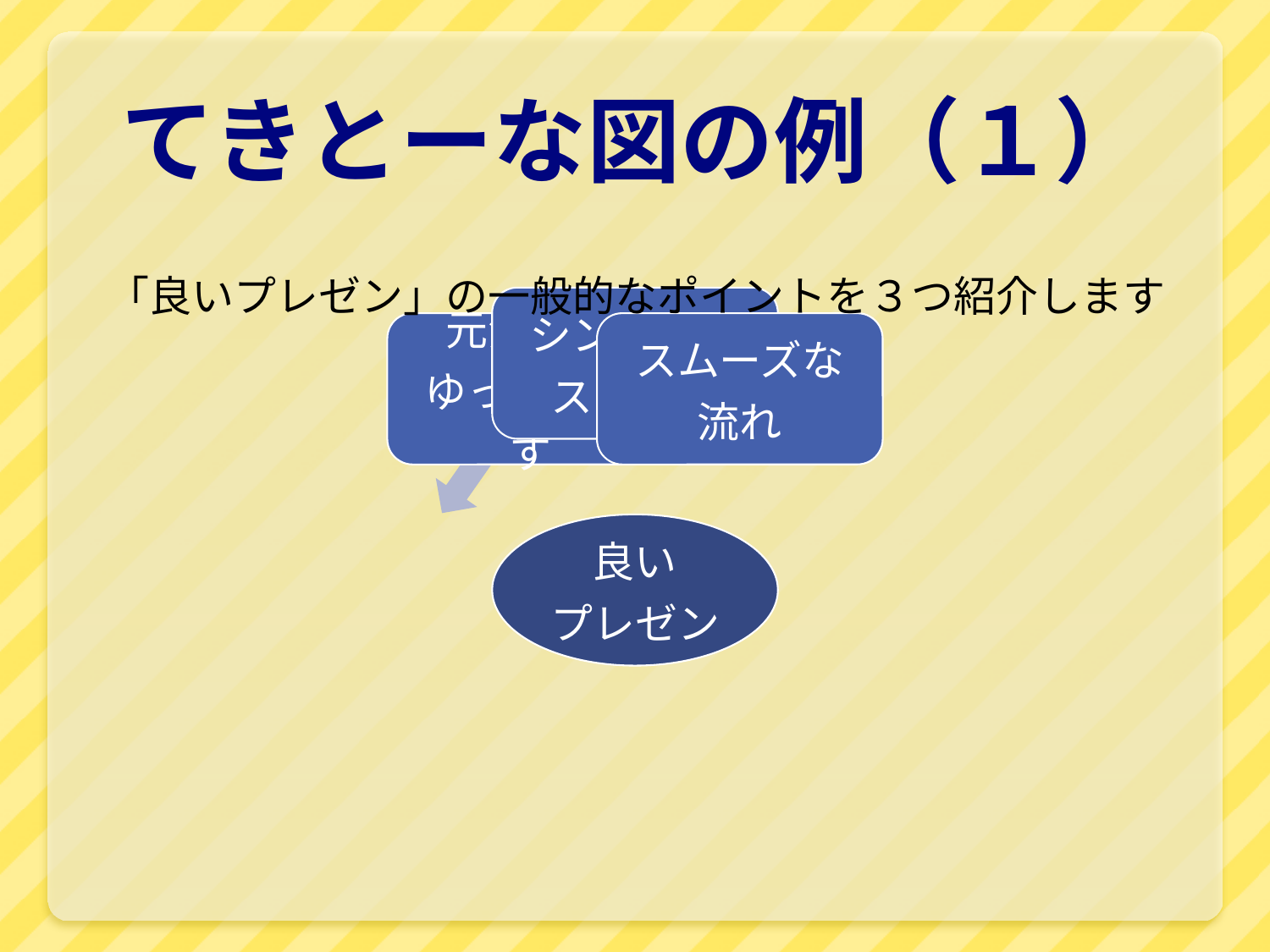

# てきとーな図の例（１）
「良いプレゼン」の一般的なポイントを３つ紹介します
良い
プレゼン